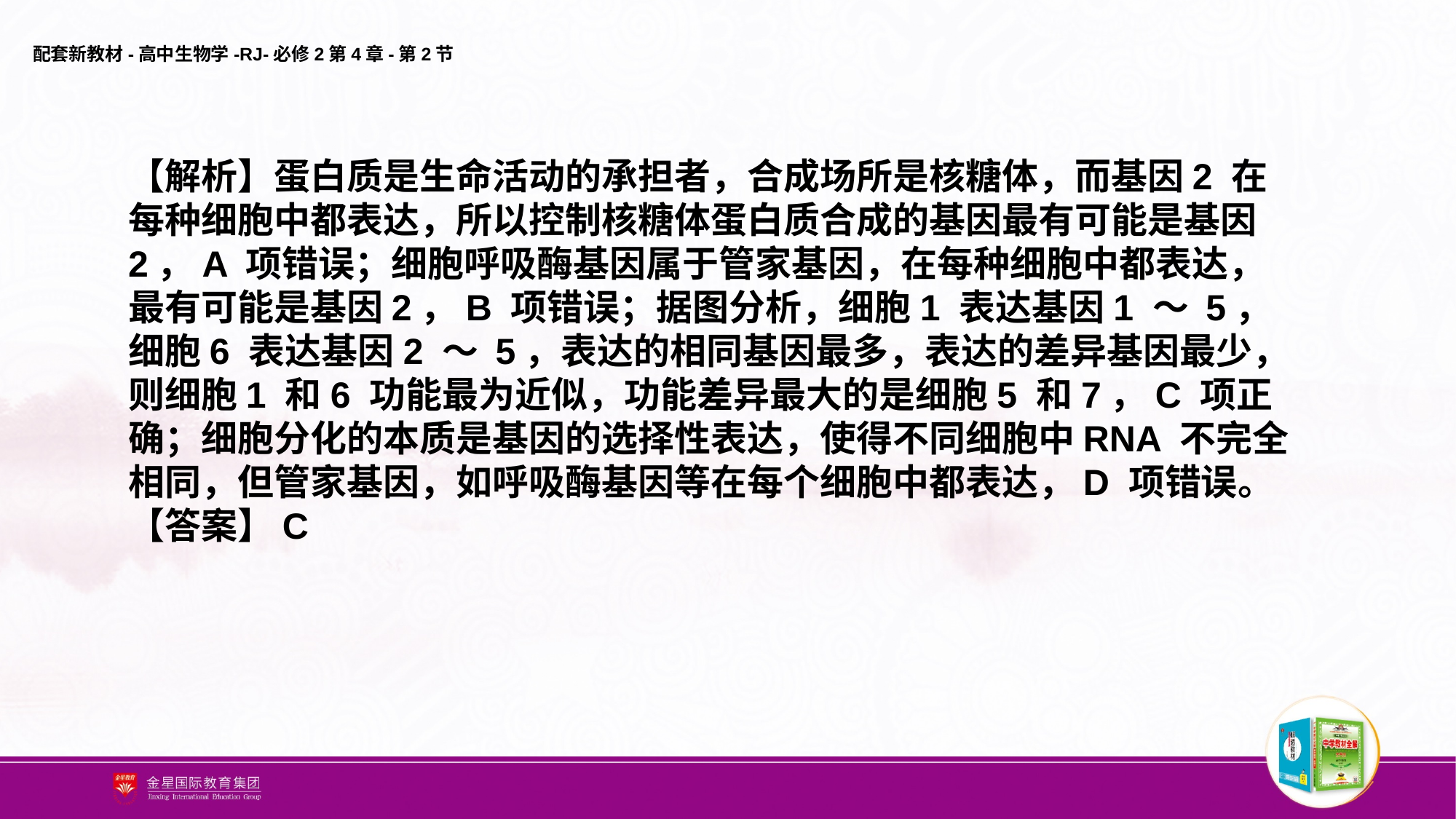

【解析】蛋白质是生命活动的承担者，合成场所是核糖体，而基因2 在每种细胞中都表达，所以控制核糖体蛋白质合成的基因最有可能是基因2，A 项错误；细胞呼吸酶基因属于管家基因，在每种细胞中都表达，最有可能是基因2，B 项错误；据图分析，细胞1 表达基因1 ～ 5，细胞6 表达基因2 ～ 5，表达的相同基因最多，表达的差异基因最少，则细胞1 和6 功能最为近似，功能差异最大的是细胞5 和7，C 项正确；细胞分化的本质是基因的选择性表达，使得不同细胞中RNA 不完全相同，但管家基因，如呼吸酶基因等在每个细胞中都表达，D 项错误。
【答案】C